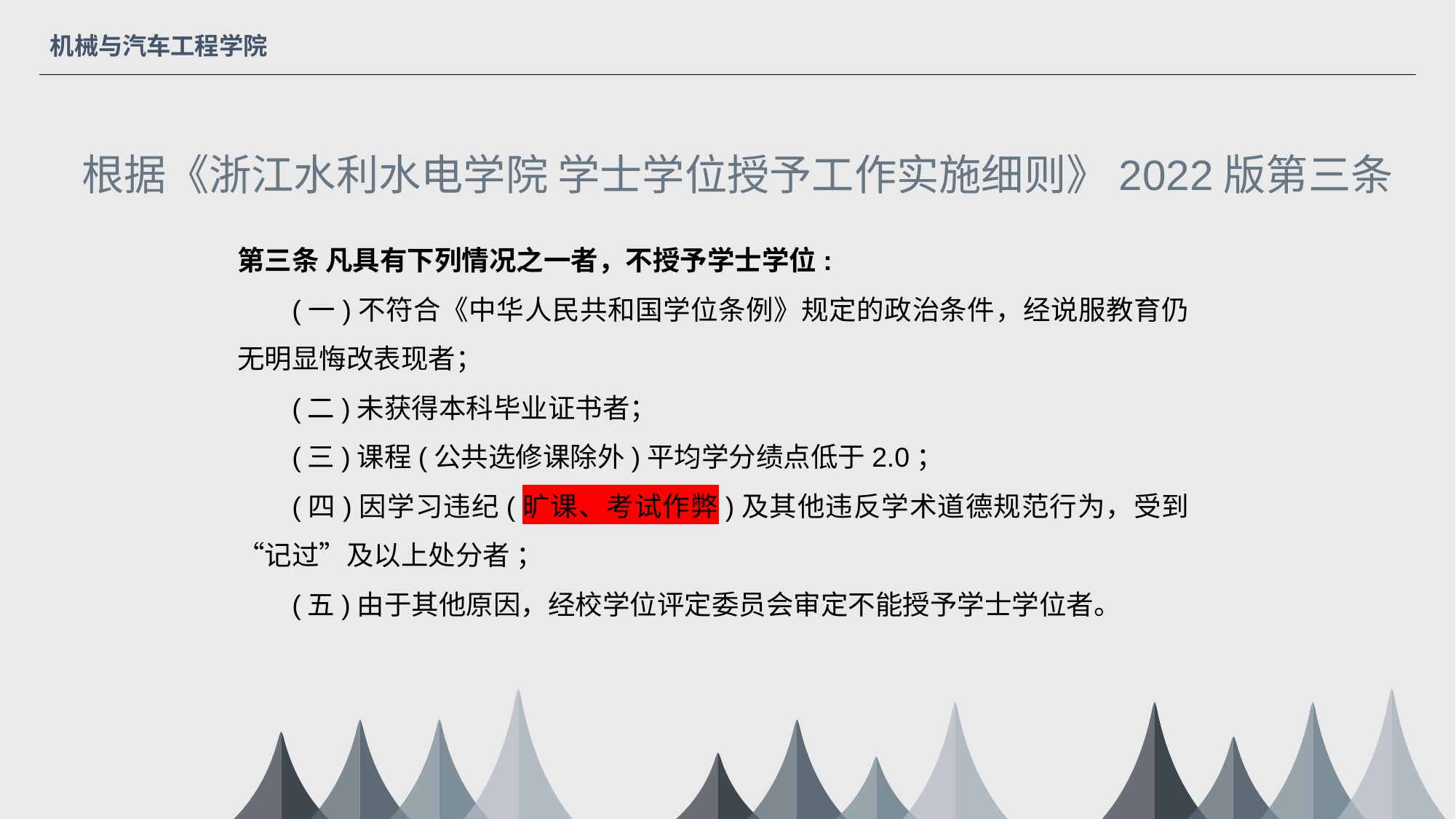

机械与汽车工程学院
根据《浙江水利水电学院 学士学位授予工作实施细则》2022版第三条
第三条 凡具有下列情况之一者，不授予学士学位:
(一)不符合《中华人民共和国学位条例》规定的政治条件，经说服教育仍无明显悔改表现者；
(二)未获得本科毕业证书者；
(三)课程(公共选修课除外)平均学分绩点低于2.0；
(四)因学习违纪(旷课、考试作弊)及其他违反学术道德规范行为，受到“记过”及以上处分者 ；
(五)由于其他原因，经校学位评定委员会审定不能授予学士学位者。

Corn
Rice
Oat
Fish
Corn
Rice
Oat
Fish
Corn
Rice
Oat
Fish